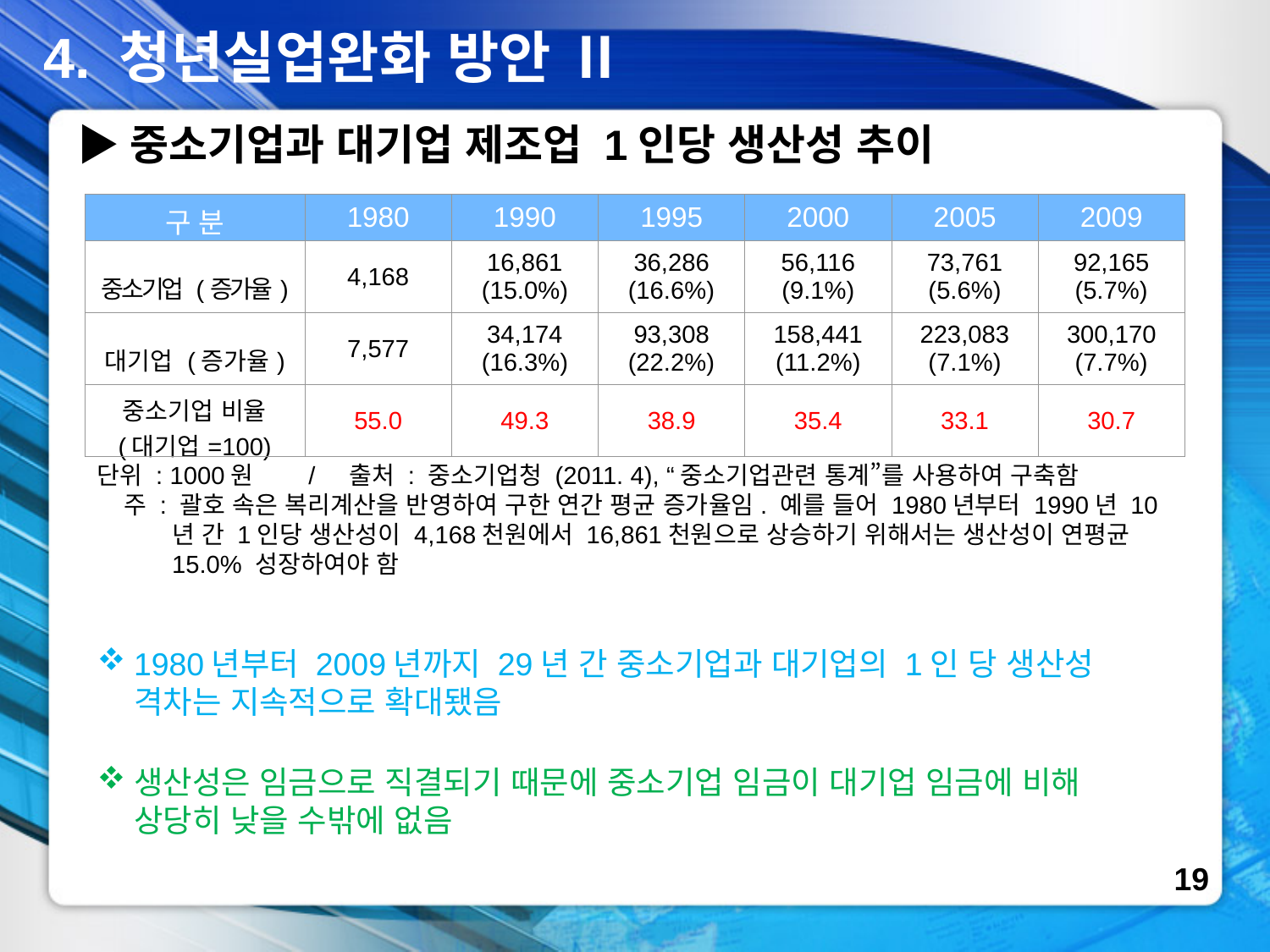

4. 청년실업완화 방안 Ⅱ
▶중소기업과 대기업 제조업 1인당 생산성 추이
| 구 분 | 1980 | 1990 | 1995 | 2000 | 2005 | 2009 |
| --- | --- | --- | --- | --- | --- | --- |
| 중소기업 (증가율) | 4,168 | 16,861 (15.0%) | 36,286 (16.6%) | 56,116 (9.1%) | 73,761 (5.6%) | 92,165 (5.7%) |
| 대기업 (증가율) | 7,577 | 34,174 (16.3%) | 93,308 (22.2%) | 158,441 (11.2%) | 223,083 (7.1%) | 300,170 (7.7%) |
| 중소기업 비율 (대기업=100) | 55.0 | 49.3 | 38.9 | 35.4 | 33.1 | 30.7 |
단위 : 1000원       /    출처 : 중소기업청 (2011. 4), “중소기업관련 통계”를 사용하여 구축함
   주 : 괄호 속은 복리계산을 반영하여 구한 연간 평균 증가율임. 예를 들어 1980년부터 1990년 10년 간 1인당 생산성이 4,168천원에서 16,861천원으로 상승하기 위해서는 생산성이 연평균 15.0% 성장하여야 함
1980년부터 2009년까지 29년 간 중소기업과 대기업의 1인 당 생산성 격차는 지속적으로 확대됐음

생산성은 임금으로 직결되기 때문에 중소기업 임금이 대기업 임금에 비해 상당히 낮을 수밖에 없음
19